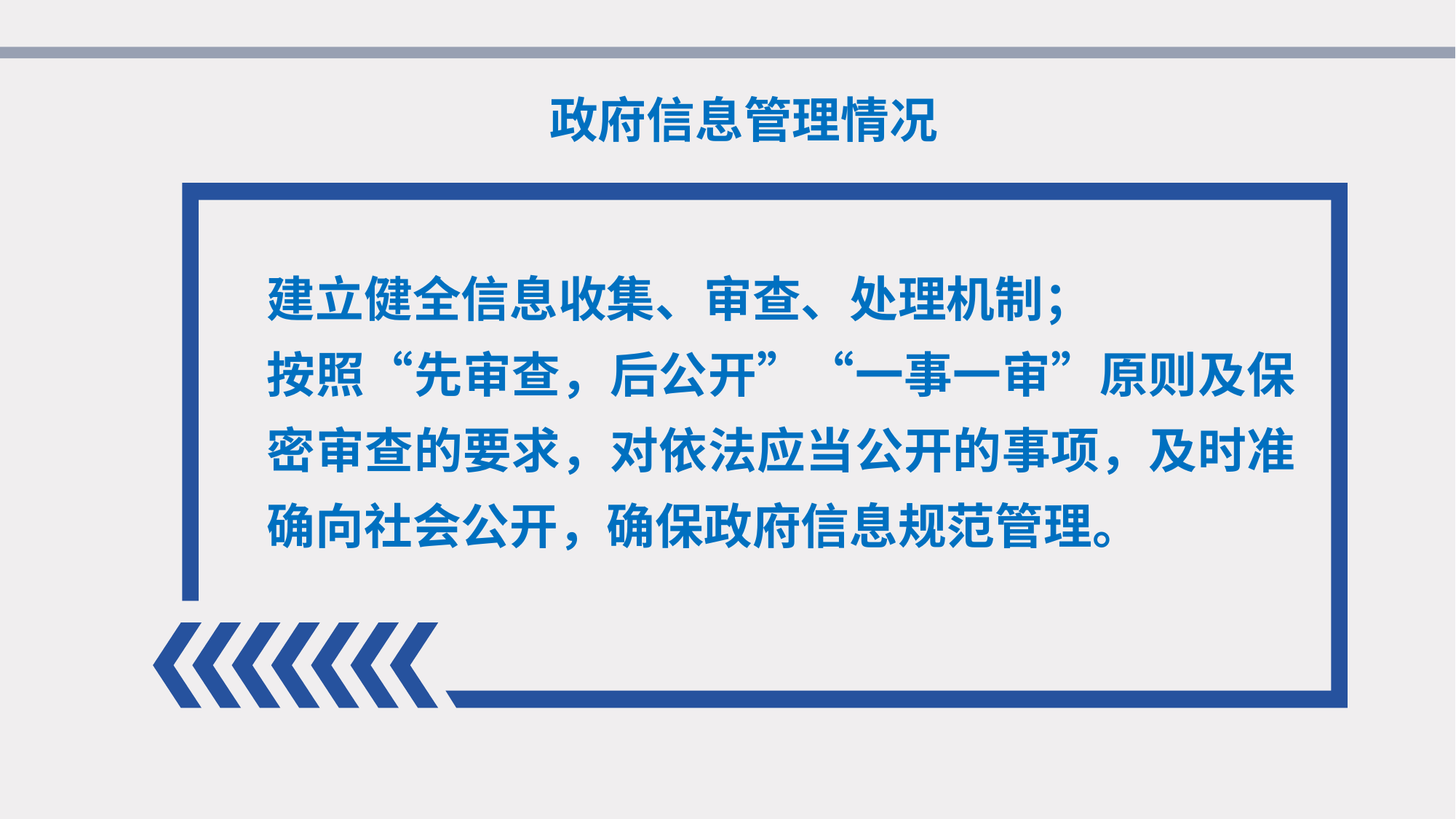

政府信息管理情况

建立健全信息收集、审查、处理机制；
按照“先审查，后公开”“一事一审”原则及保密审查的要求，对依法应当公开的事项，及时准确向社会公开，确保政府信息规范管理。